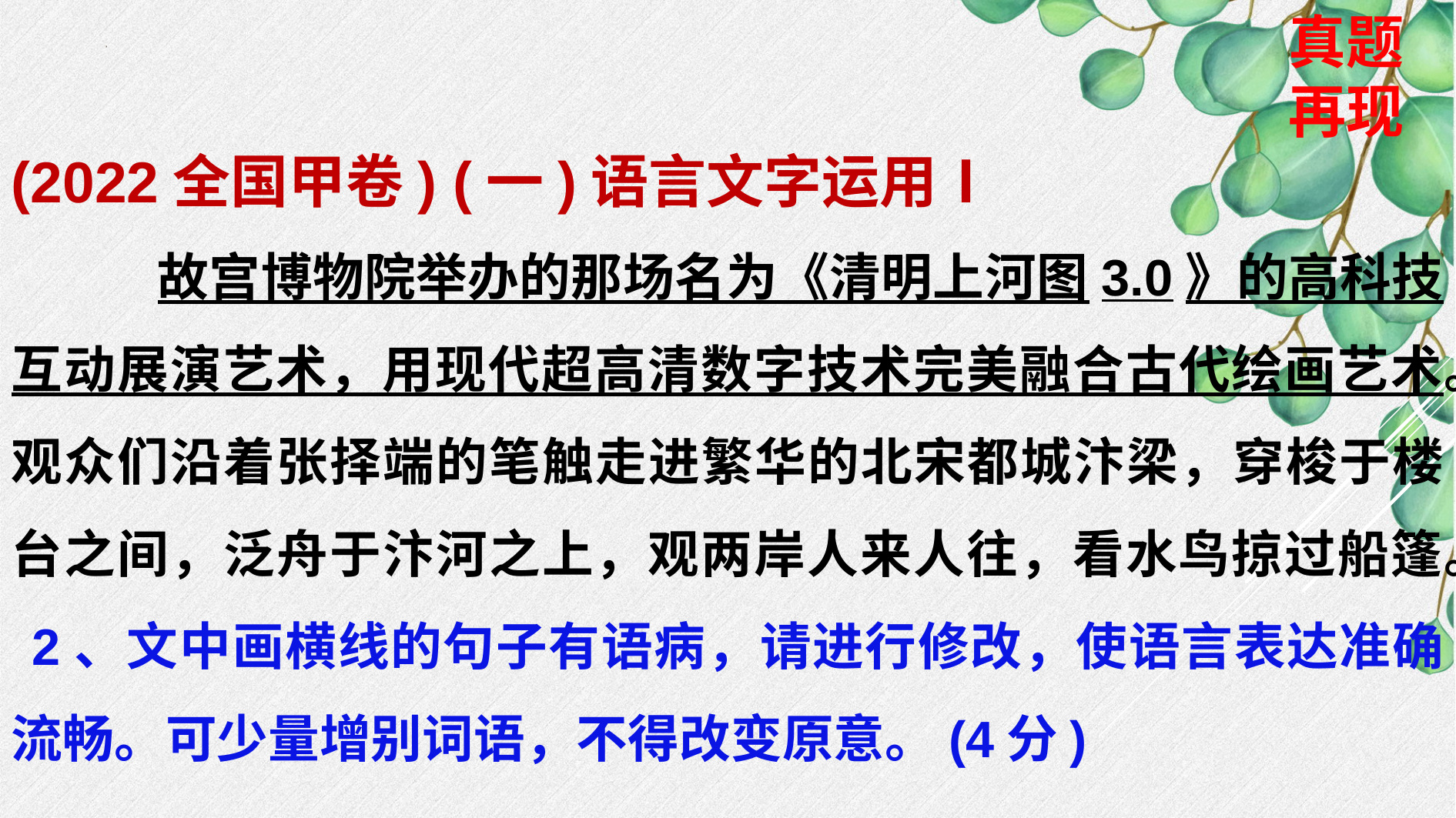

真题再现
(2022全国甲卷) (一)语言文字运用Ⅰ
           故宫博物院举办的那场名为《清明上河图3.0》的高科技互动展演艺术，用现代超高清数字技术完美融合古代绘画艺术。观众们沿着张择端的笔触走进繁华的北宋都城汴梁，穿梭于楼台之间，泛舟于汴河之上，观两岸人来人往，看水鸟掠过船篷。
  2、文中画横线的句子有语病，请进行修改，使语言表达准确流畅。可少量增别词语，不得改变原意。(4分)